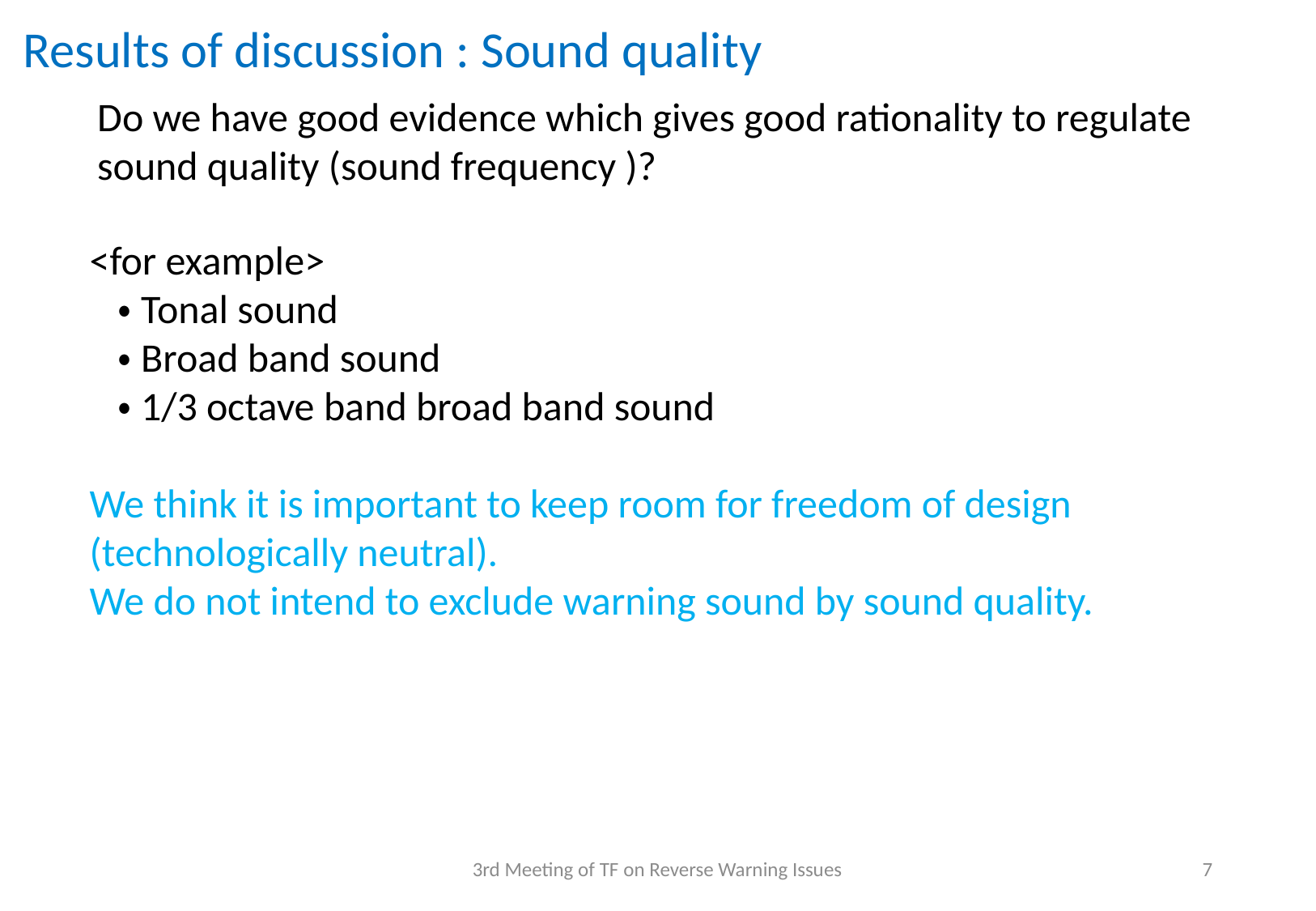

Results of discussion : Sound quality
Do we have good evidence which gives good rationality to regulate sound quality (sound frequency )?
<for example>
  ・Tonal sound
  ・Broad band sound
  ・1/3 octave band broad band sound

We think it is important to keep room for freedom of design (technologically neutral).
We do not intend to exclude warning sound by sound quality.

3rd Meeting of TF on Reverse Warning Issues
7